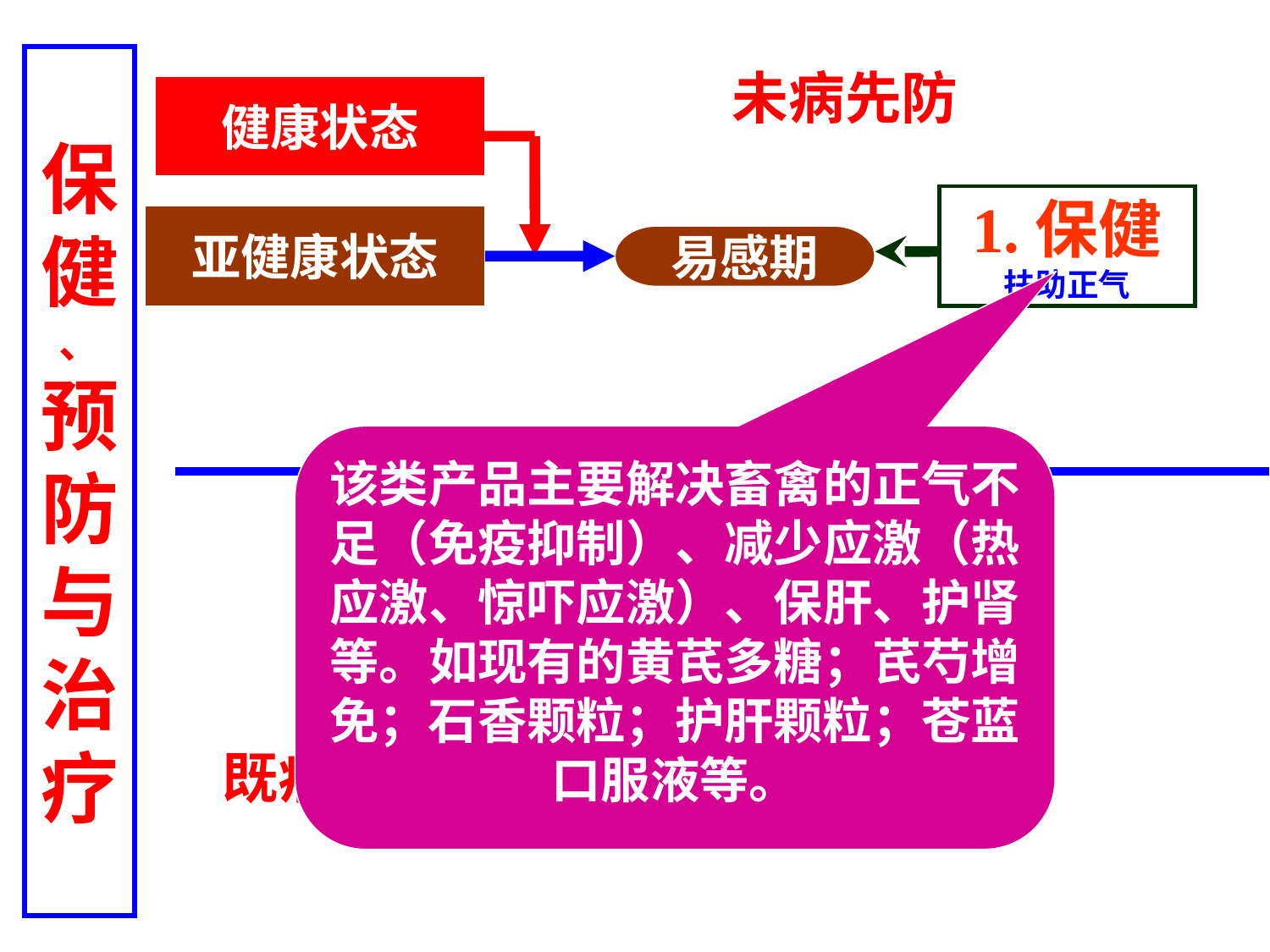

保
健
、
预
防
与
治
疗
未病先防
健康状态

1.保健
扶助正气

亚健康状态
易感期

该类产品主要解决畜禽的正气不足（免疫抑制）、减少应激（热应激、惊吓应激）、保肝、护肾等。如现有的黄芪多糖；芪芍增免；石香颗粒；护肝颗粒；苍蓝口服液等。

既病防变